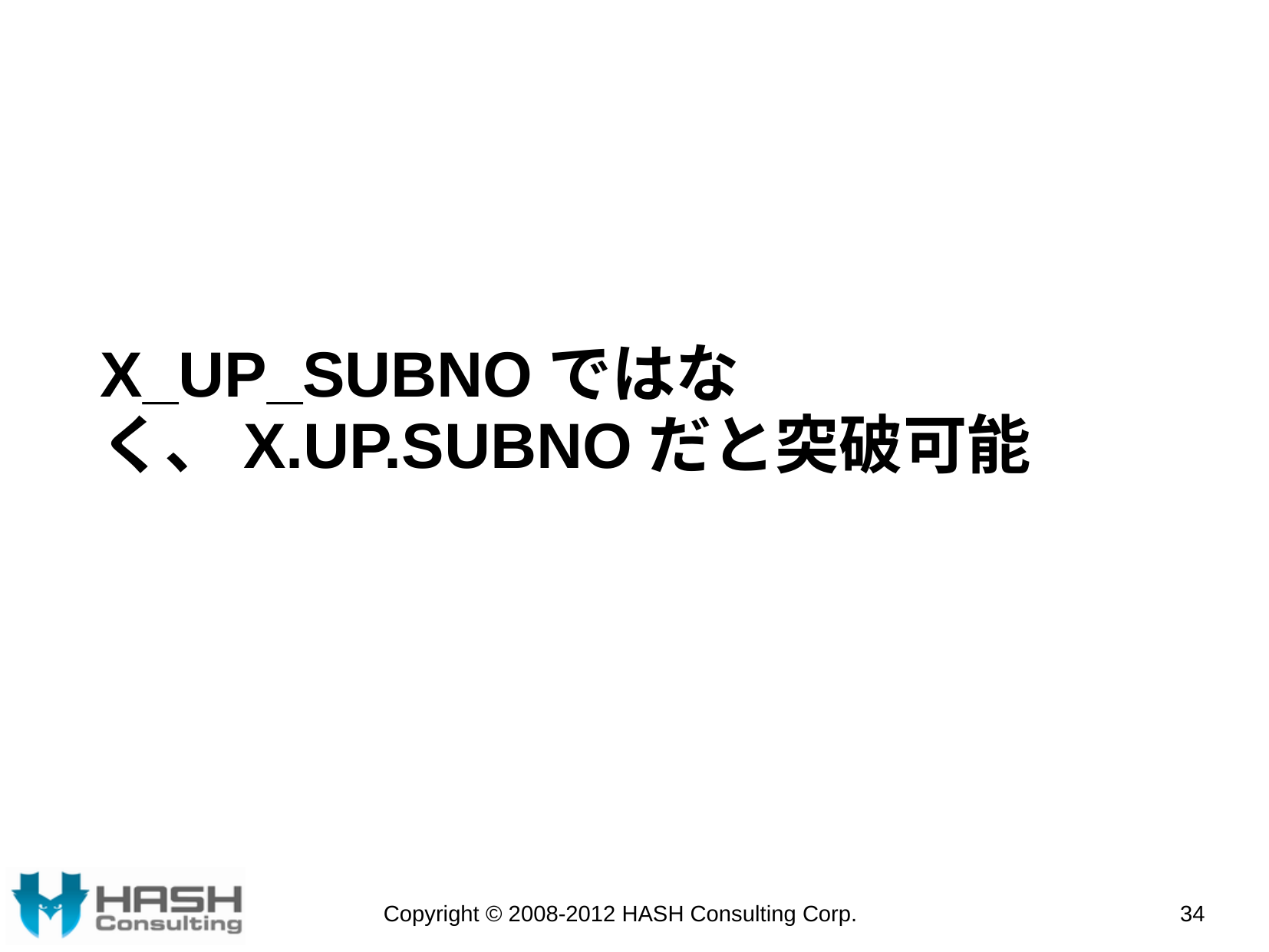

# X_UP_SUBNOではなく、X.UP.SUBNOだと突破可能
Copyright © 2008-2012 HASH Consulting Corp.
34